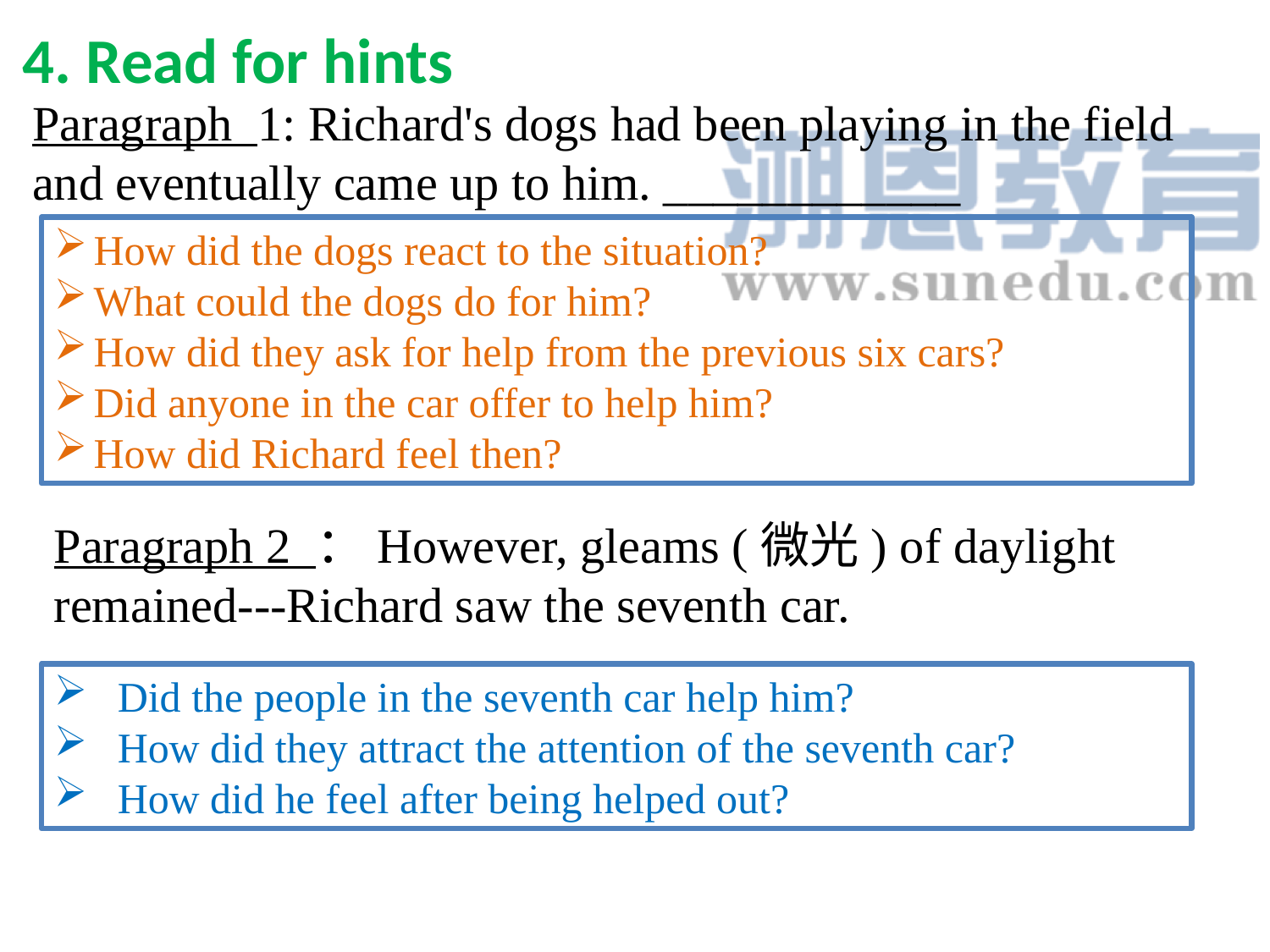

4. Read for hints
Paragraph 1: Richard's dogs had been playing in the field and eventually came up to him. ____________
How did the dogs react to the situation?
What could the dogs do for him?
How did they ask for help from the previous six cars?
Did anyone in the car offer to help him?
How did Richard feel then?
Paragraph 2 ：However, gleams (微光) of daylight remained---Richard saw the seventh car.
Did the people in the seventh car help him?
How did they attract the attention of the seventh car?
How did he feel after being helped out?